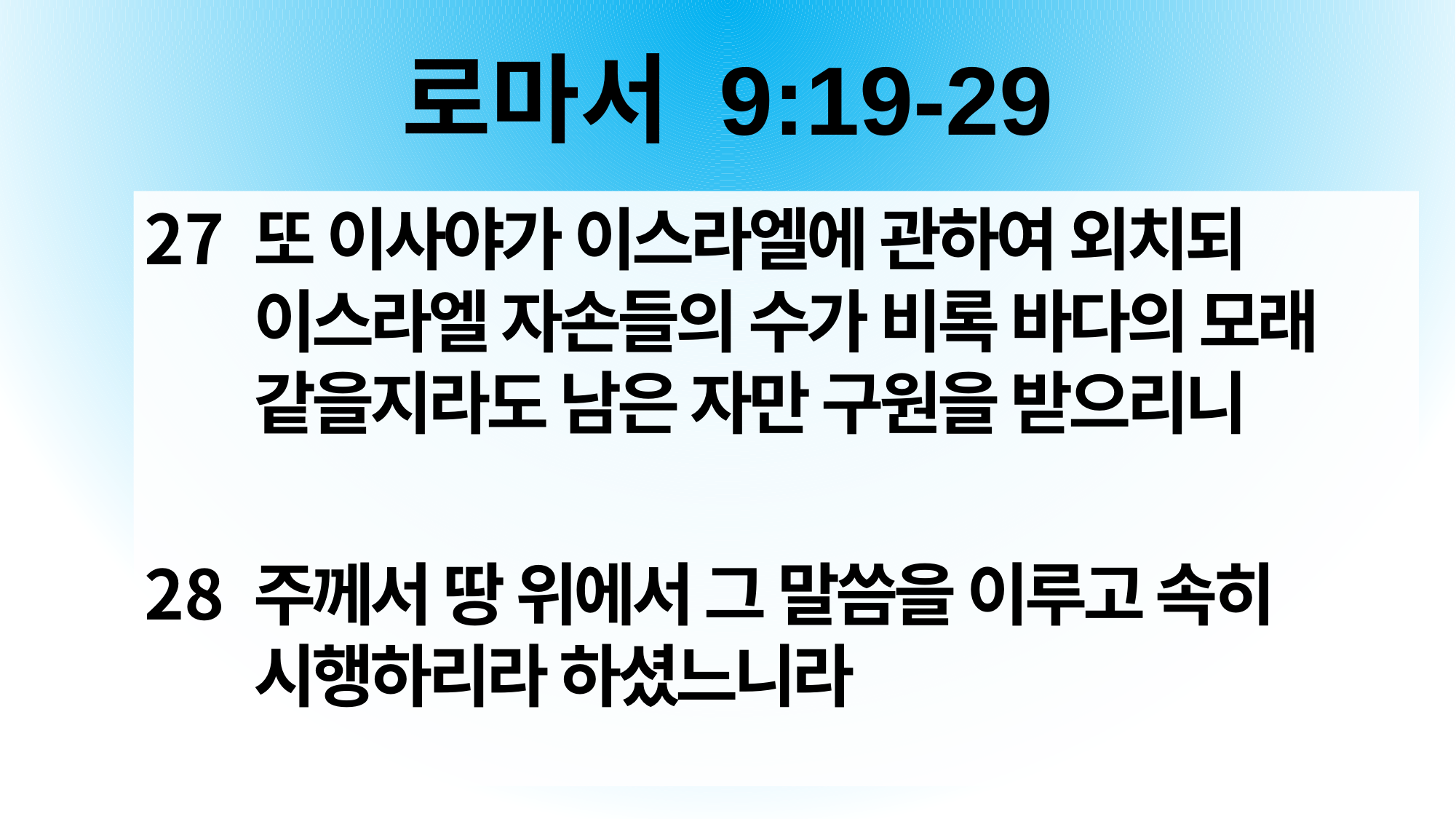

# 로마서 9:19-29
또 이사야가 이스라엘에 관하여 외치되 이스라엘 자손들의 수가 비록 바다의 모래 같을지라도 남은 자만 구원을 받으리니

주께서 땅 위에서 그 말씀을 이루고 속히 시행하리라 하셨느니라